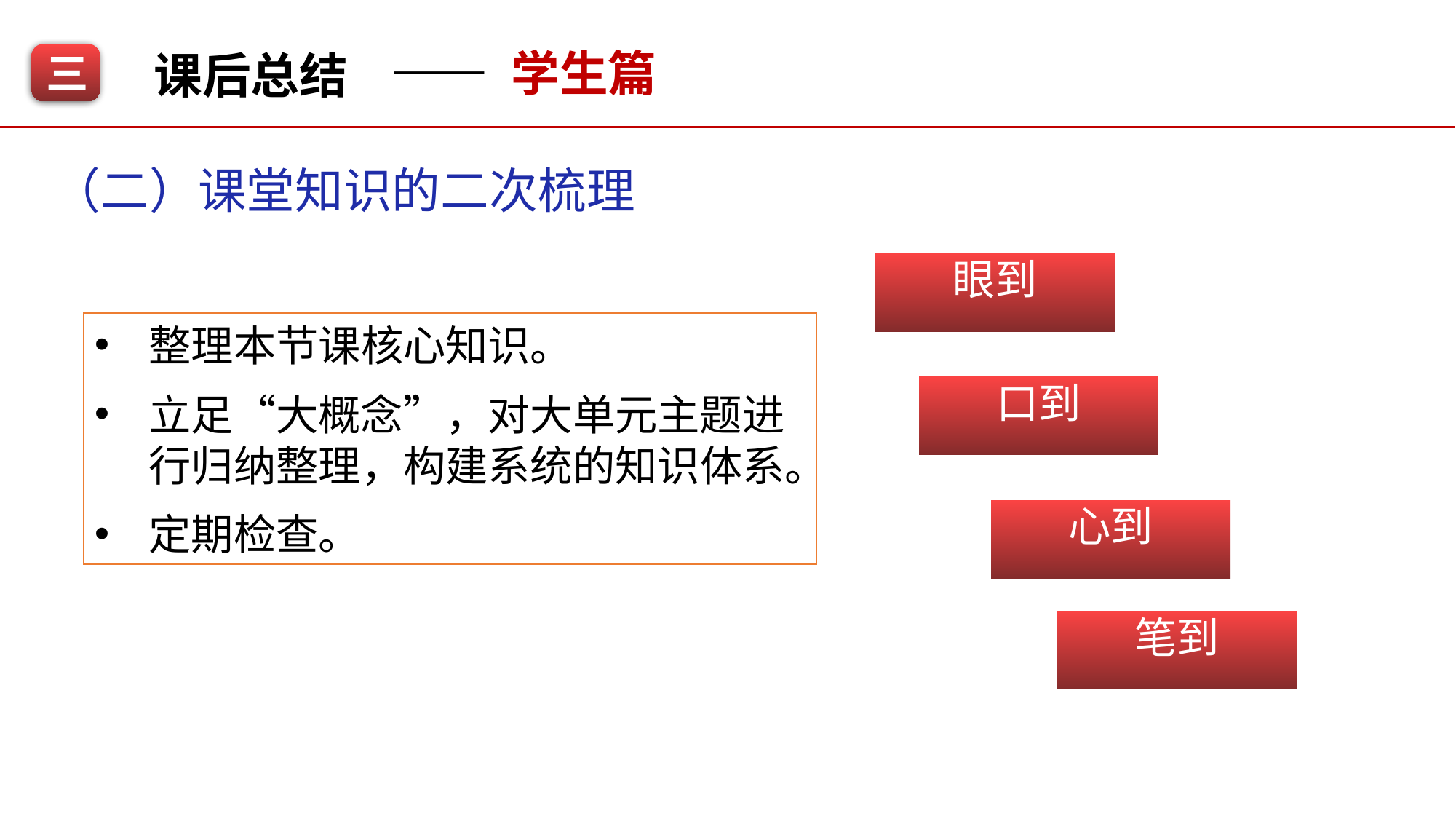

—— 学生篇
课后总结
三
（二）课堂知识的二次梳理
眼到
整理本节课核心知识。
立足“大概念”，对大单元主题进行归纳整理，构建系统的知识体系。
定期检查。
口到
心到
笔到